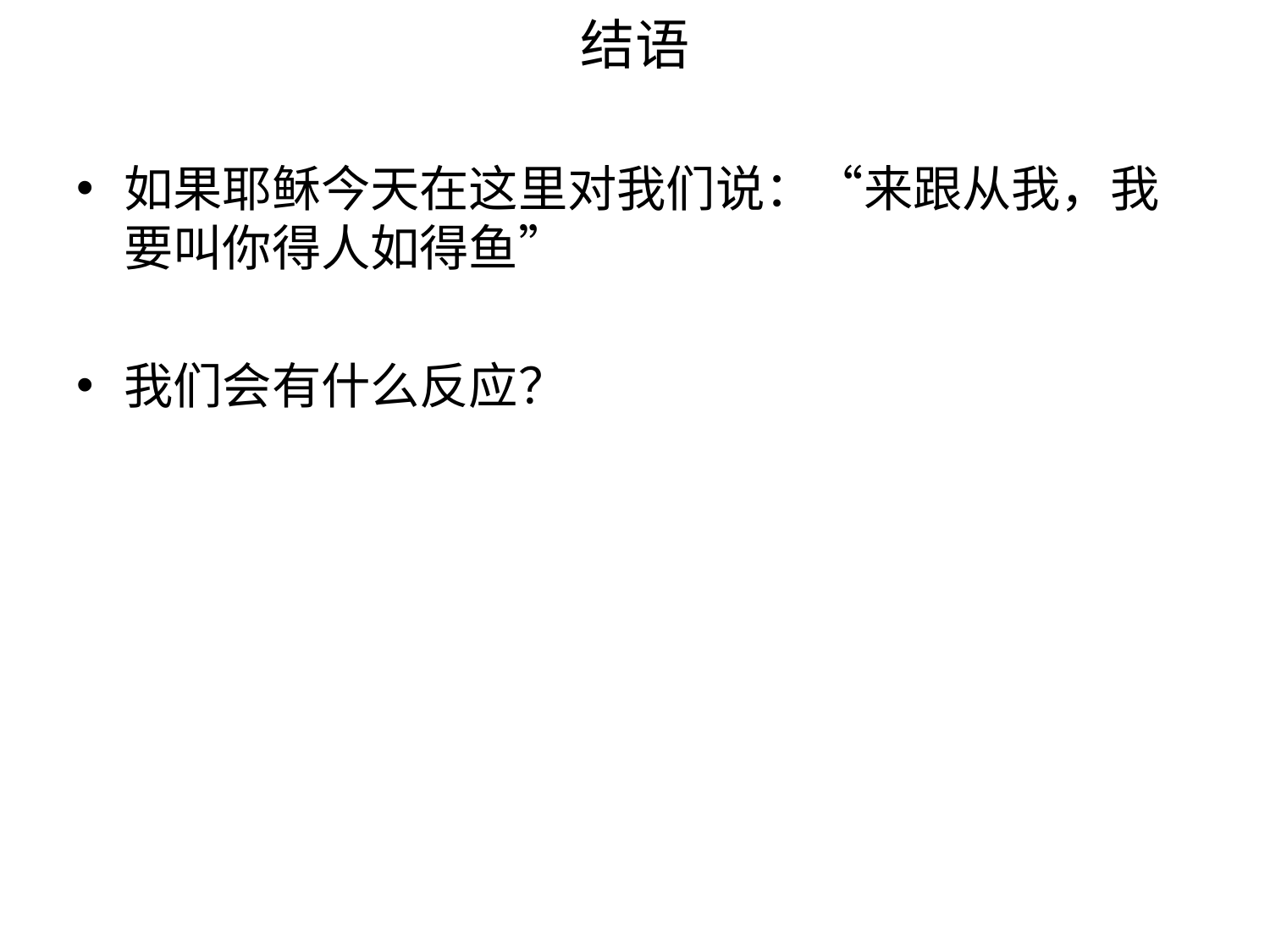

# 结语

如果耶稣今天在这里对我们说：“来跟从我，我要叫你得人如得鱼”

我们会有什么反应？